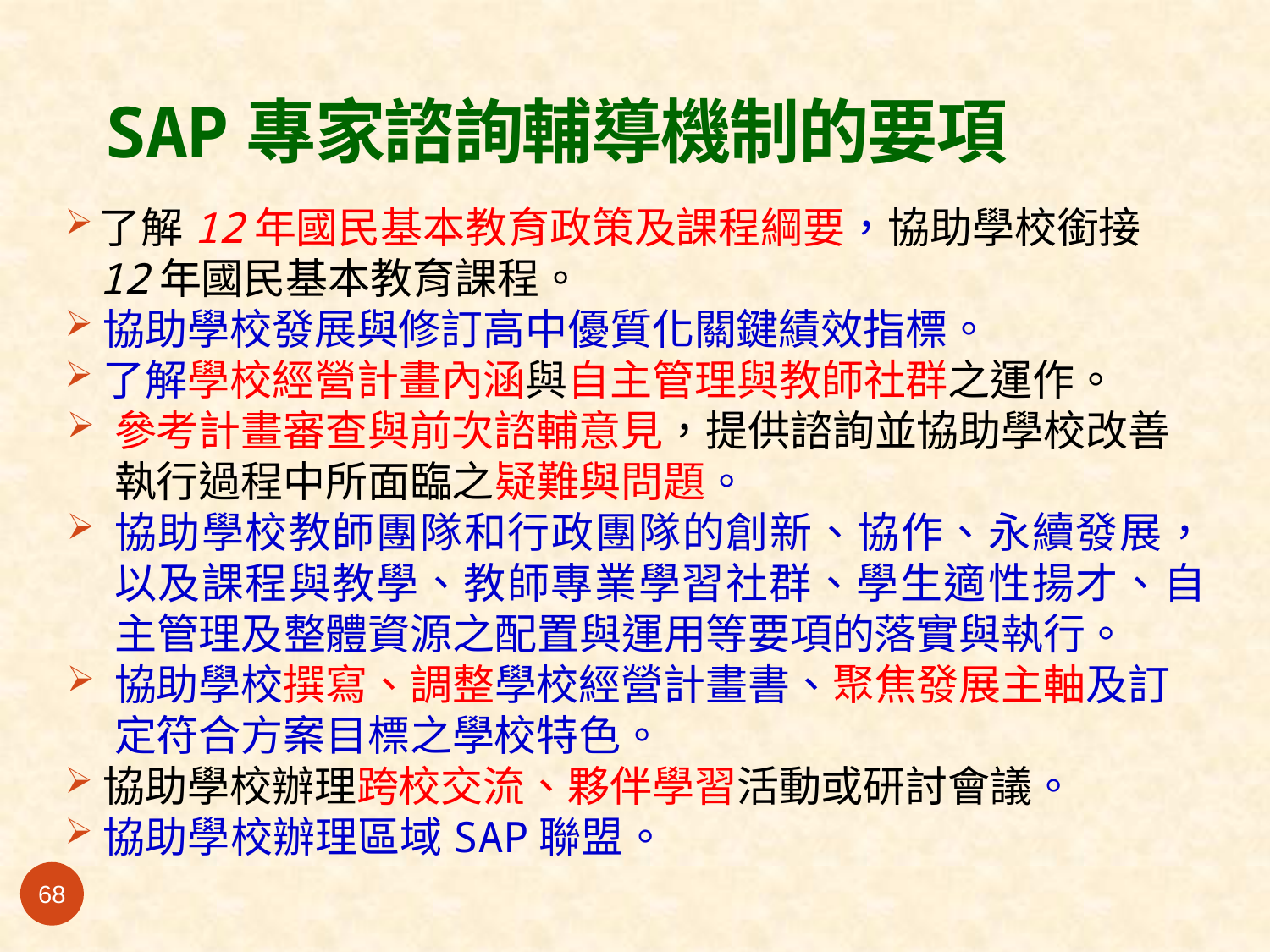

# SAP專家諮詢輔導機制的要項
了解12年國民基本教育政策及課程綱要，協助學校銜接12年國民基本教育課程。
協助學校發展與修訂高中優質化關鍵績效指標。
了解學校經營計畫內涵與自主管理與教師社群之運作。
參考計畫審查與前次諮輔意見，提供諮詢並協助學校改善執行過程中所面臨之疑難與問題。
協助學校教師團隊和行政團隊的創新、協作、永續發展，以及課程與教學、教師專業學習社群、學生適性揚才、自主管理及整體資源之配置與運用等要項的落實與執行。
協助學校撰寫、調整學校經營計畫書、聚焦發展主軸及訂定符合方案目標之學校特色。
協助學校辦理跨校交流、夥伴學習活動或研討會議。
協助學校辦理區域SAP聯盟。
68